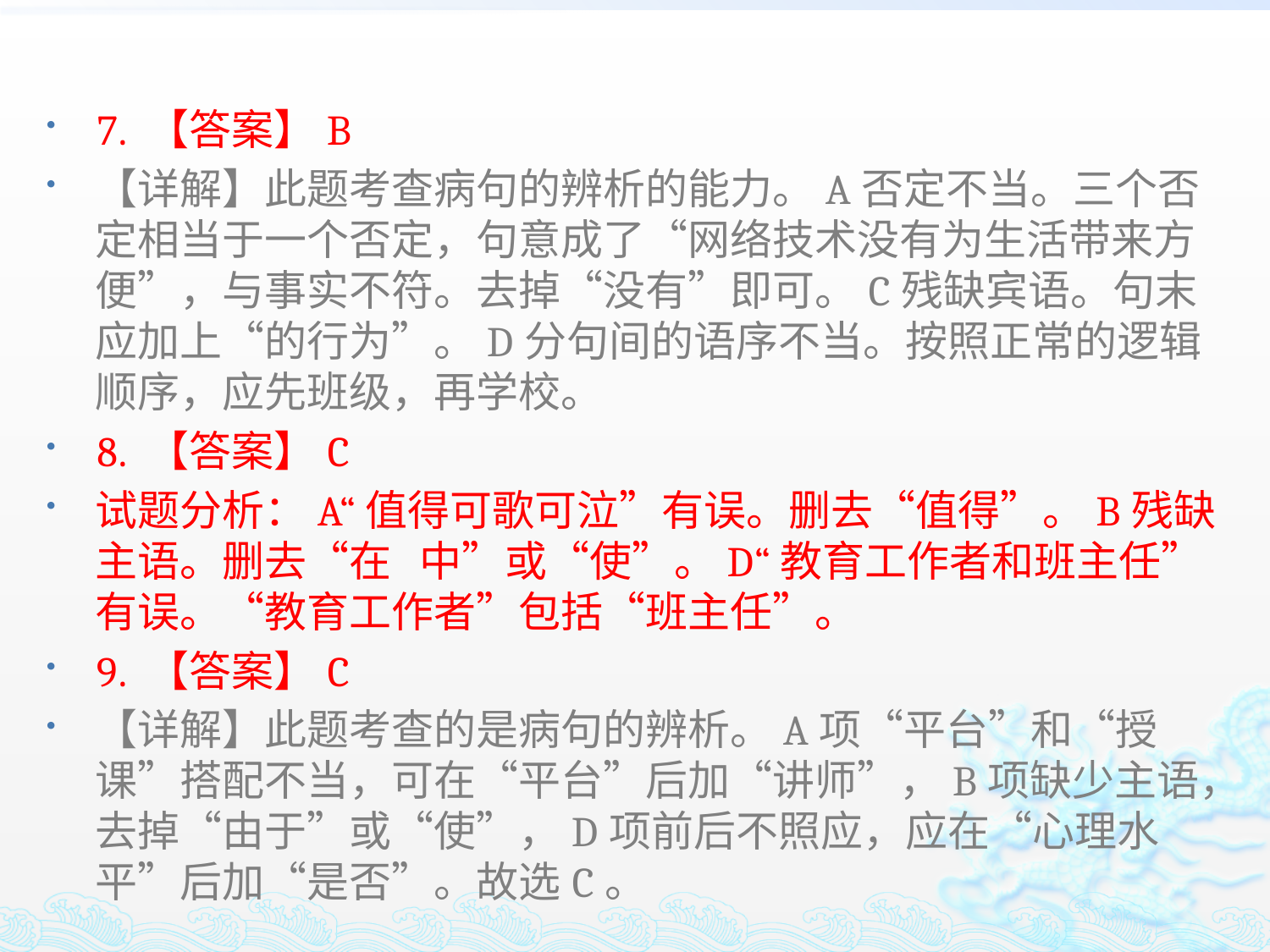

#
7. 【答案】B
【详解】此题考查病句的辨析的能力。A否定不当。三个否定相当于一个否定，句意成了“网络技术没有为生活带来方便”，与事实不符。去掉“没有”即可。C残缺宾语。句末应加上“的行为”。D分句间的语序不当。按照正常的逻辑顺序，应先班级，再学校。
8. 【答案】C
试题分析：A“值得可歌可泣”有误。删去“值得”。B残缺主语。删去“在   中”或“使”。D“教育工作者和班主任”有误。“教育工作者”包括“班主任”。
9. 【答案】C
【详解】此题考查的是病句的辨析。A项“平台”和“授课”搭配不当，可在“平台”后加“讲师”，B项缺少主语，去掉“由于”或“使”，D项前后不照应，应在“心理水平”后加“是否”。故选C。